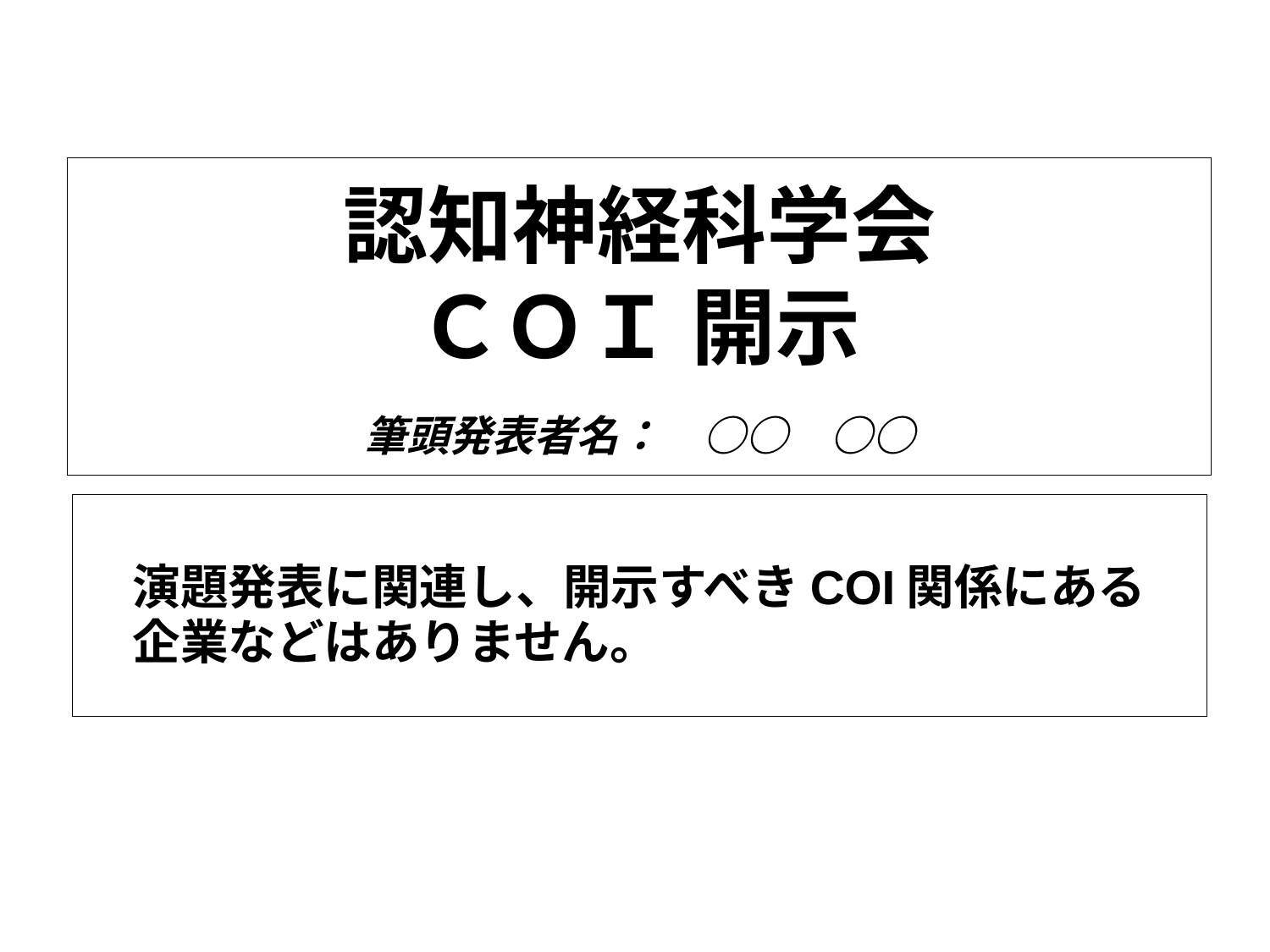

認知神経科学会
ＣＯＩ 開示
　
筆頭発表者名：　○○　○○

　演題発表に関連し、開示すべきCOI関係にある
　企業などはありません。